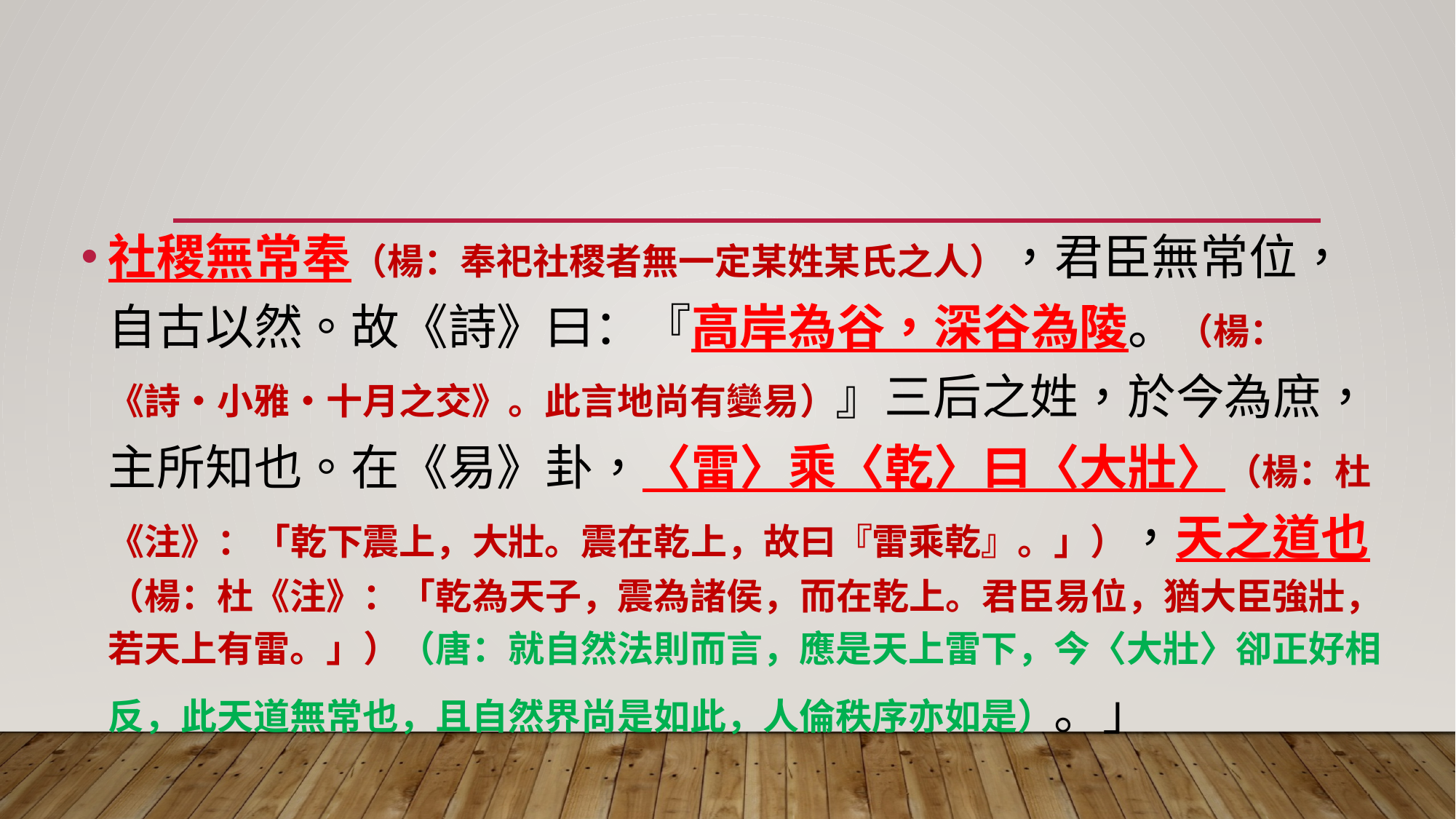

社稷無常奉（楊：奉祀社稷者無一定某姓某氏之人），君臣無常位，自古以然。故《詩》曰：『高岸為谷，深谷為陵。（楊：《詩•小雅•十月之交》。此言地尚有變易）』三后之姓，於今為庶，主所知也。在《易》卦，〈雷〉乘〈乾〉曰〈大壯〉（楊：杜《注》：「乾下震上，大壯。震在乾上，故曰『雷乘乾』。」），天之道也（楊：杜《注》：「乾為天子，震為諸侯，而在乾上。君臣易位，猶大臣強壯，若天上有雷。」）（唐：就自然法則而言，應是天上雷下，今〈大壯〉卻正好相反，此天道無常也，且自然界尚是如此，人倫秩序亦如是）。」